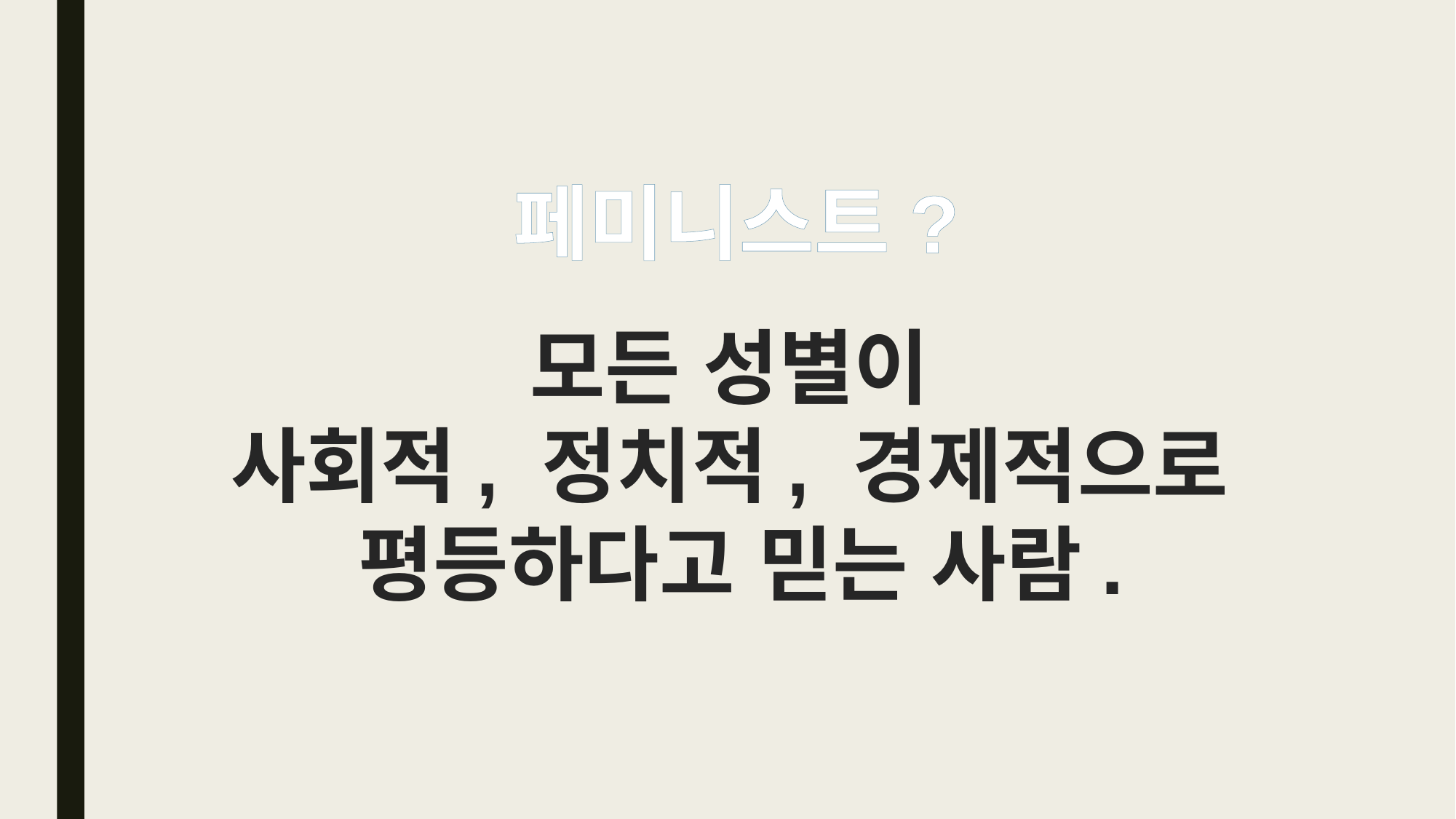

페미니스트?
모든 성별이
사회적, 정치적, 경제적으로
평등하다고 믿는 사람.